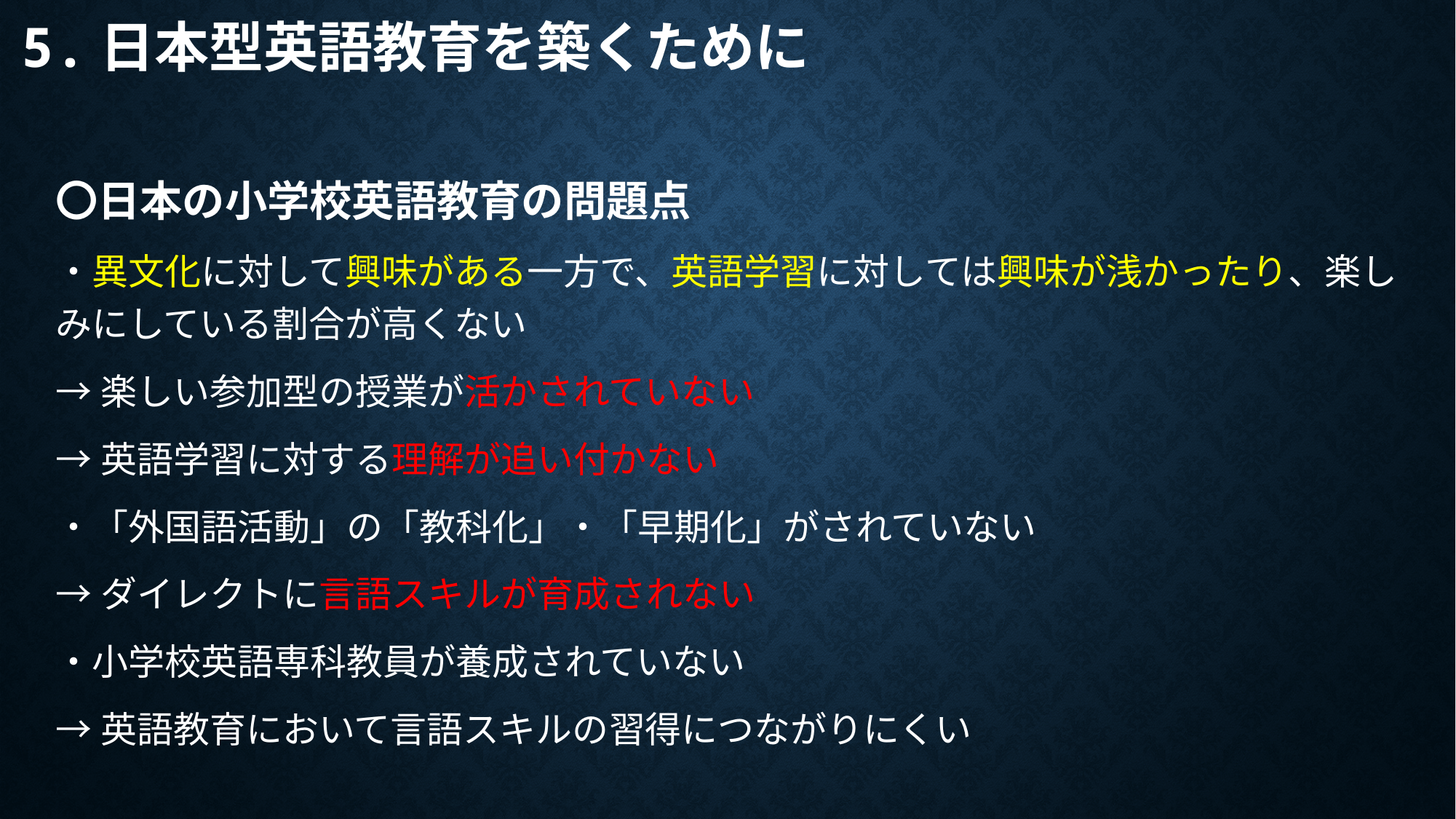

# 5.日本型英語教育を築くために
〇日本の小学校英語教育の問題点
・異文化に対して興味がある一方で、英語学習に対しては興味が浅かったり、楽しみにしている割合が高くない
→楽しい参加型の授業が活かされていない
→英語学習に対する理解が追い付かない
・「外国語活動」の「教科化」・「早期化」がされていない
→ダイレクトに言語スキルが育成されない
・小学校英語専科教員が養成されていない
→英語教育において言語スキルの習得につながりにくい